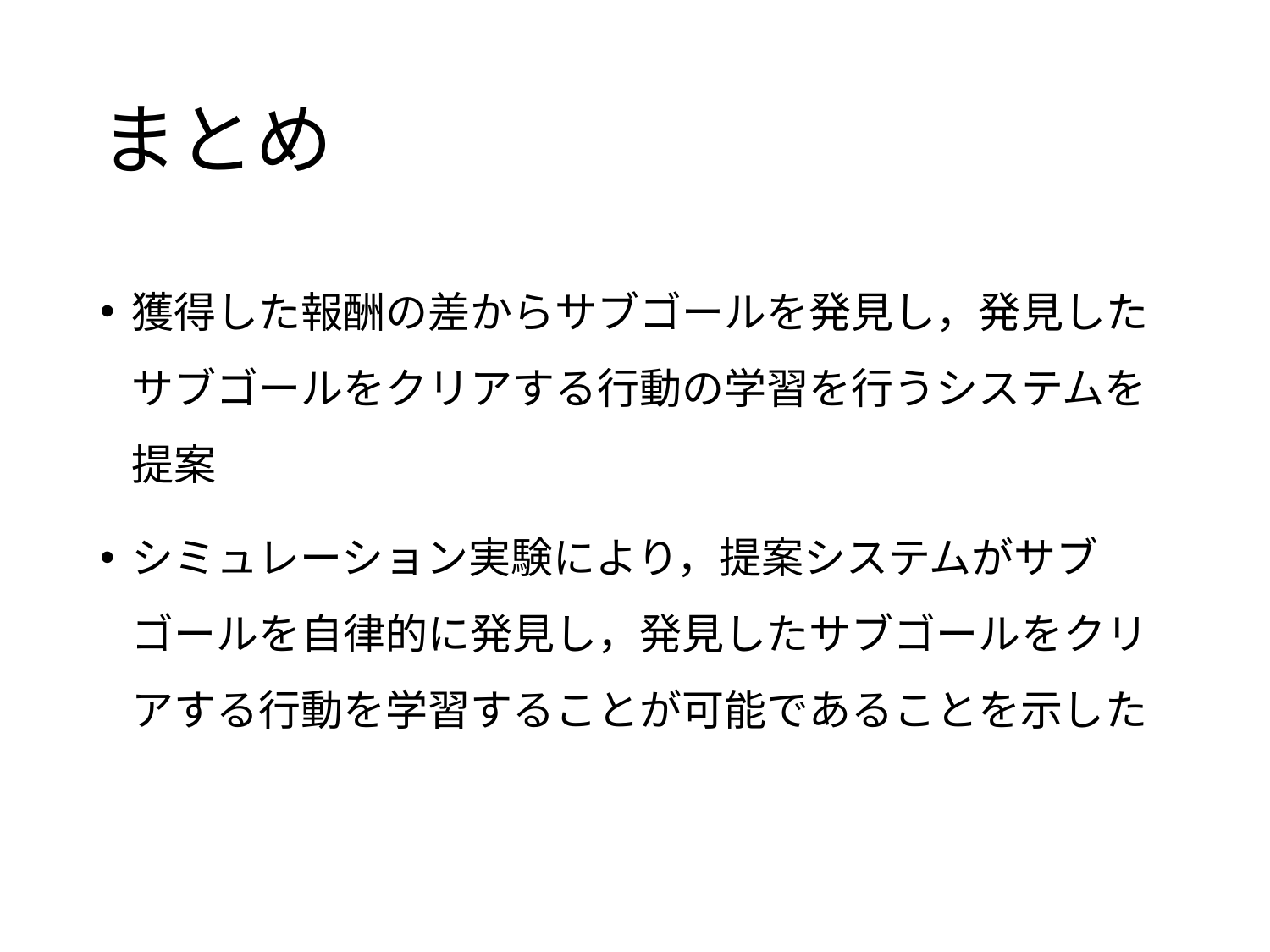

# まとめ
獲得した報酬の差からサブゴールを発見し，発見したサブゴールをクリアする行動の学習を行うシステムを提案
シミュレーション実験により，提案システムがサブゴールを自律的に発見し，発見したサブゴールをクリアする行動を学習することが可能であることを示した